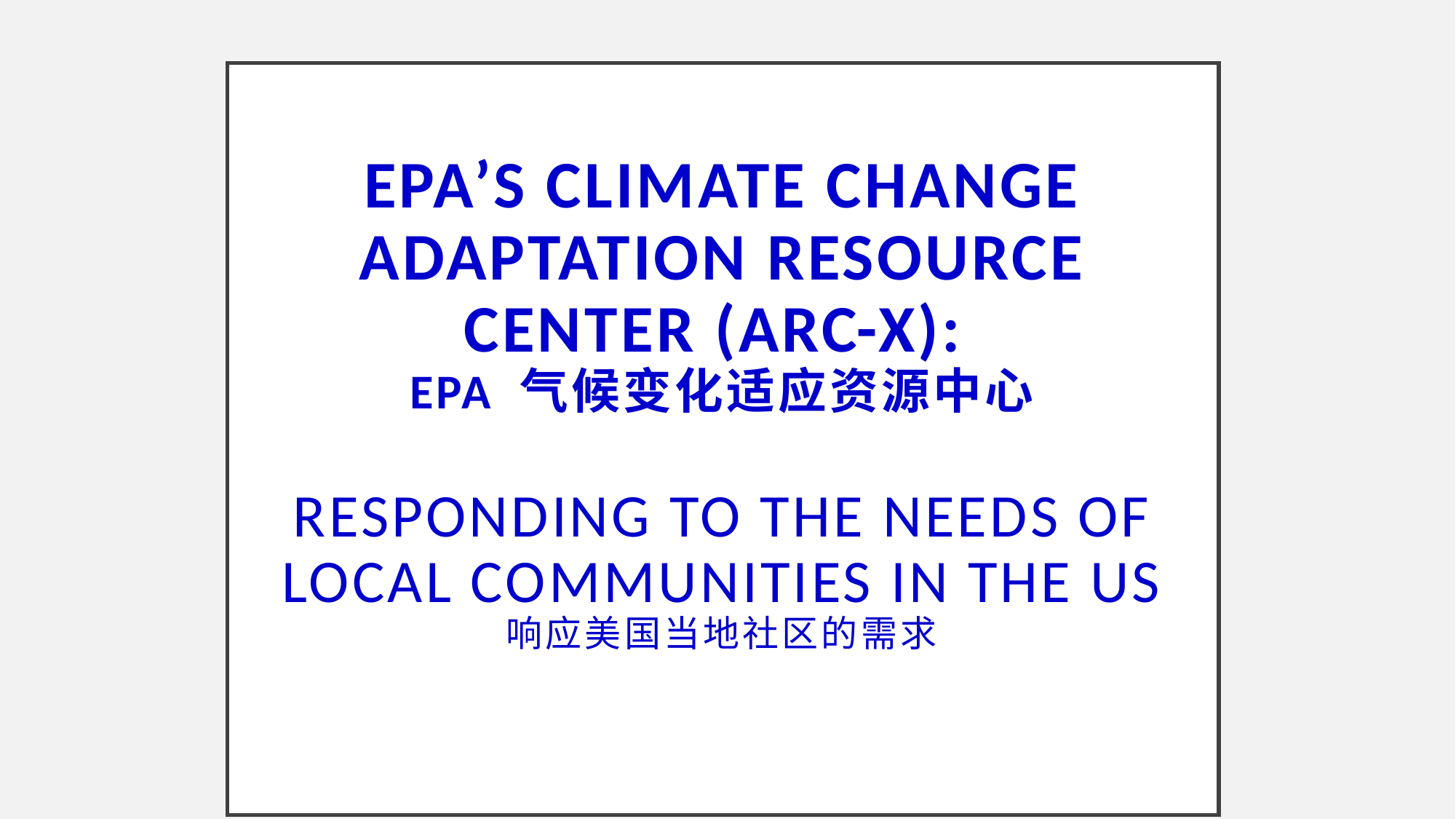

EPA’s Climate Change Adaptation Resource Center (ARC-X):
EPA 气候变化适应资源中心
Responding to the Needs of Local Communities in the US
响应美国当地社区的需求